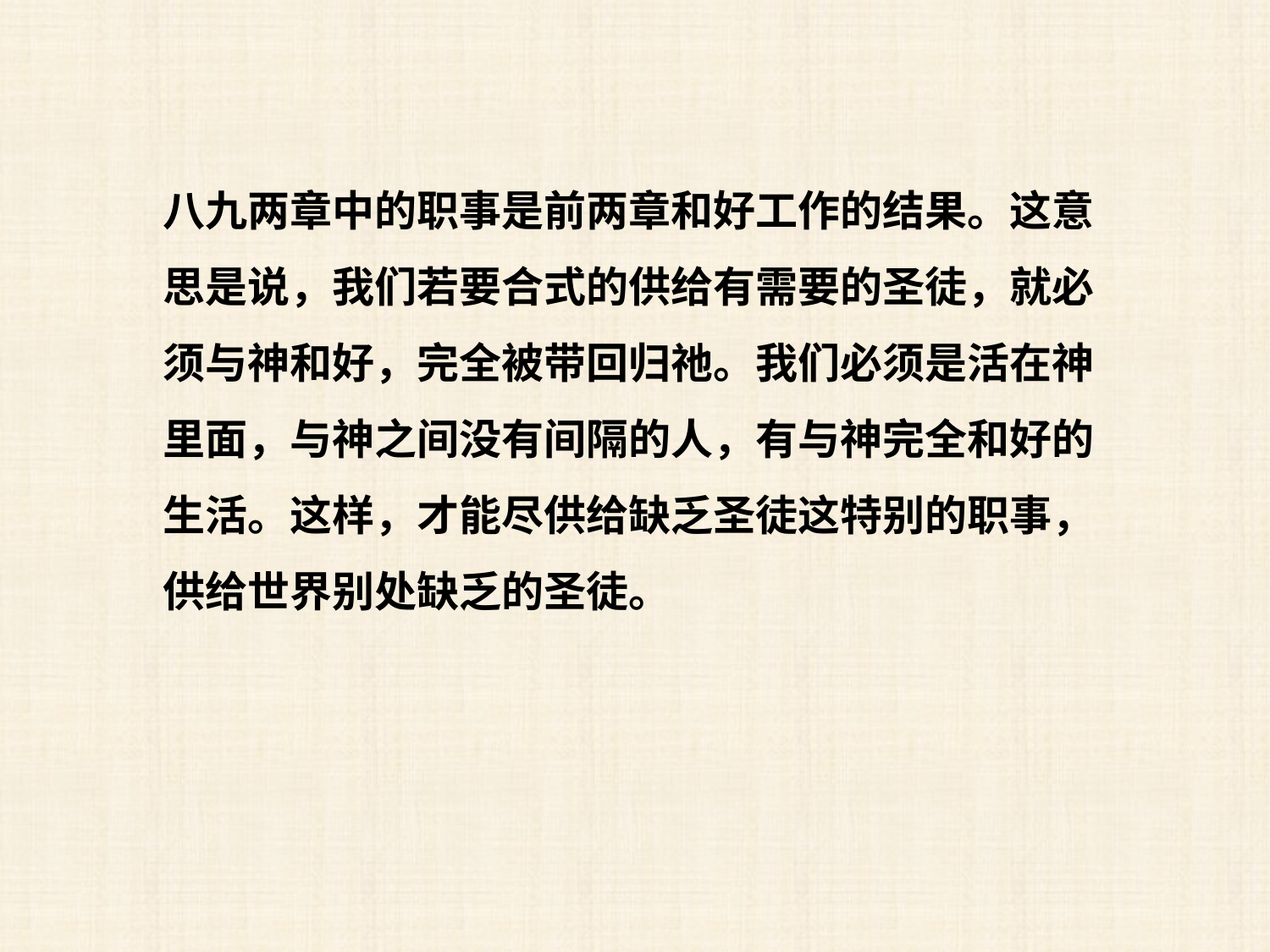

八九两章中的职事是前两章和好工作的结果。这意思是说，我们若要合式的供给有需要的圣徒，就必须与神和好，完全被带回归祂。我们必须是活在神里面，与神之间没有间隔的人，有与神完全和好的生活。这样，才能尽供给缺乏圣徒这特别的职事，供给世界别处缺乏的圣徒。